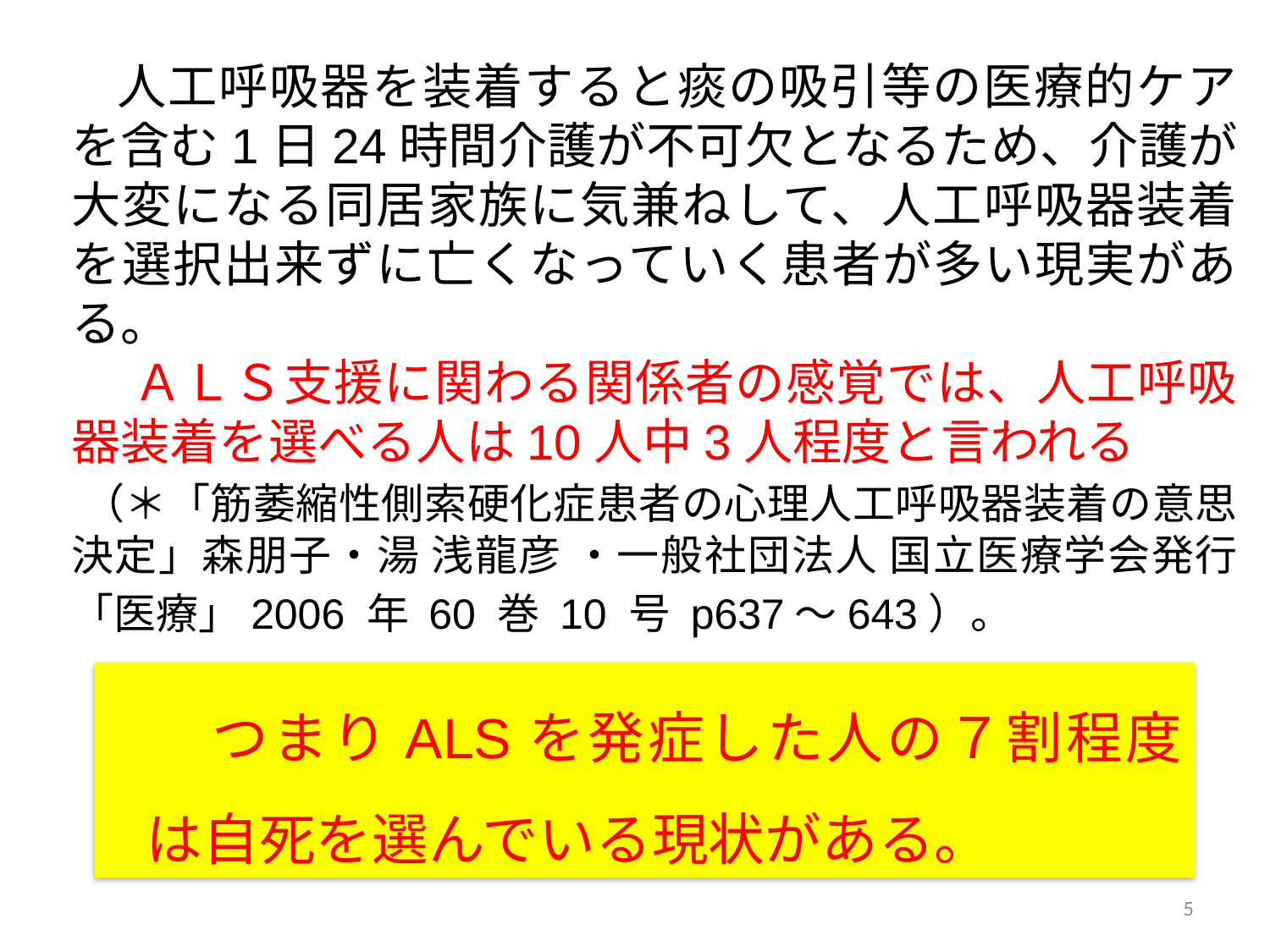

人工呼吸器を装着すると痰の吸引等の医療的ケアを含む1日24時間介護が不可欠となるため、介護が大変になる同居家族に気兼ねして、人工呼吸器装着を選択出来ずに亡くなっていく患者が多い現実がある。
　　ＡＬＳ支援に関わる関係者の感覚では、人工呼吸器装着を選べる人は10人中3人程度と言われる
　（＊「筋萎縮性側索硬化症患者の心理人工呼吸器装着の意思決定」森朋子・湯 浅龍彦 ・一般社団法人 国立医療学会発行「医療」2006 年 60 巻 10 号 p637～643）。
　　　つまりALSを発症した人の７割程度は自死を選んでいる現状がある。
5